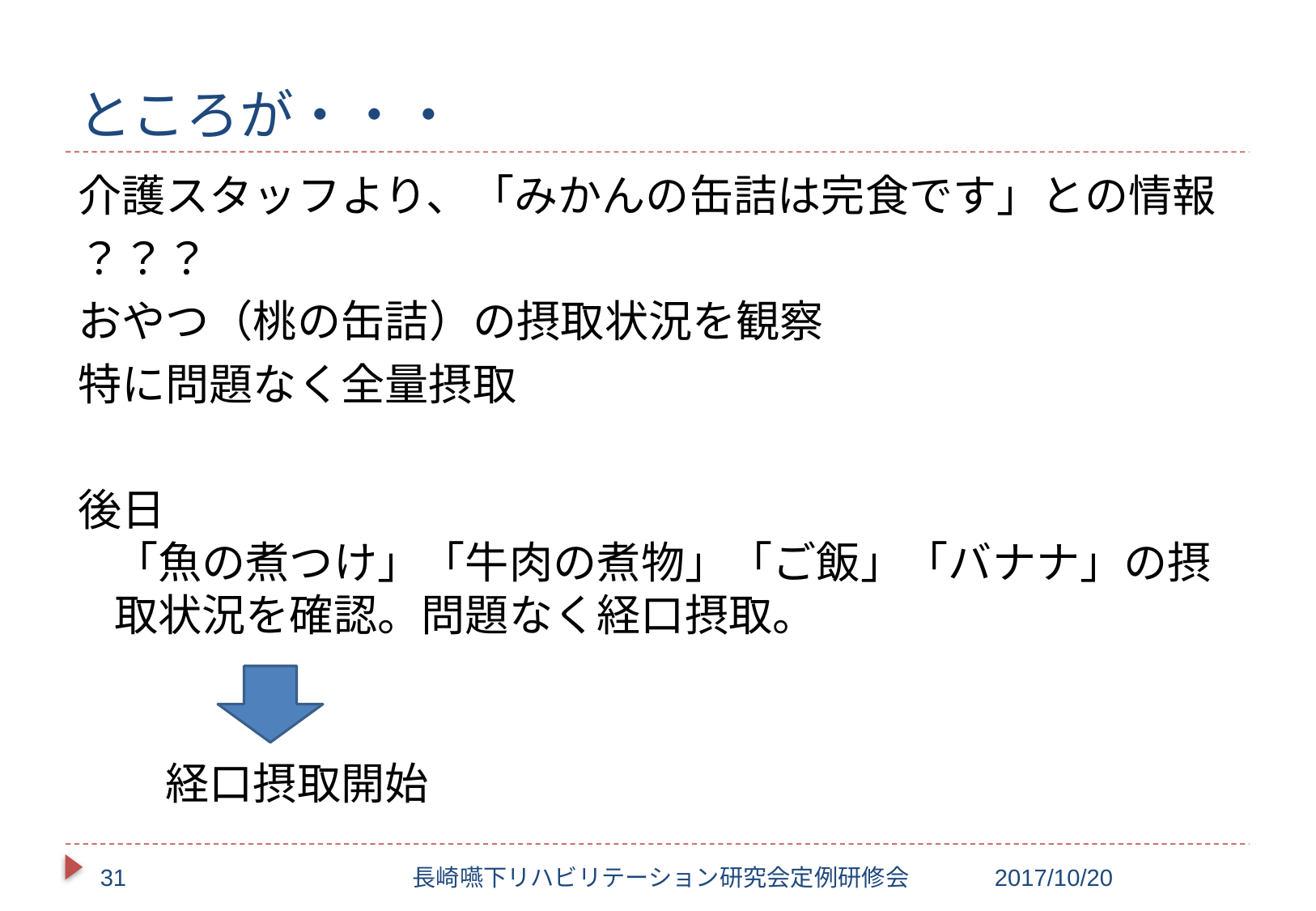

# ところが・・・
介護スタッフより、「みかんの缶詰は完食です」との情報
？？？
おやつ（桃の缶詰）の摂取状況を観察
特に問題なく全量摂取

後日
「魚の煮つけ」「牛肉の煮物」「ご飯」「バナナ」の摂取状況を確認。問題なく経口摂取。
　　経口摂取開始

31
長崎嚥下リハビリテーション研究会定例研修会
2017/10/20